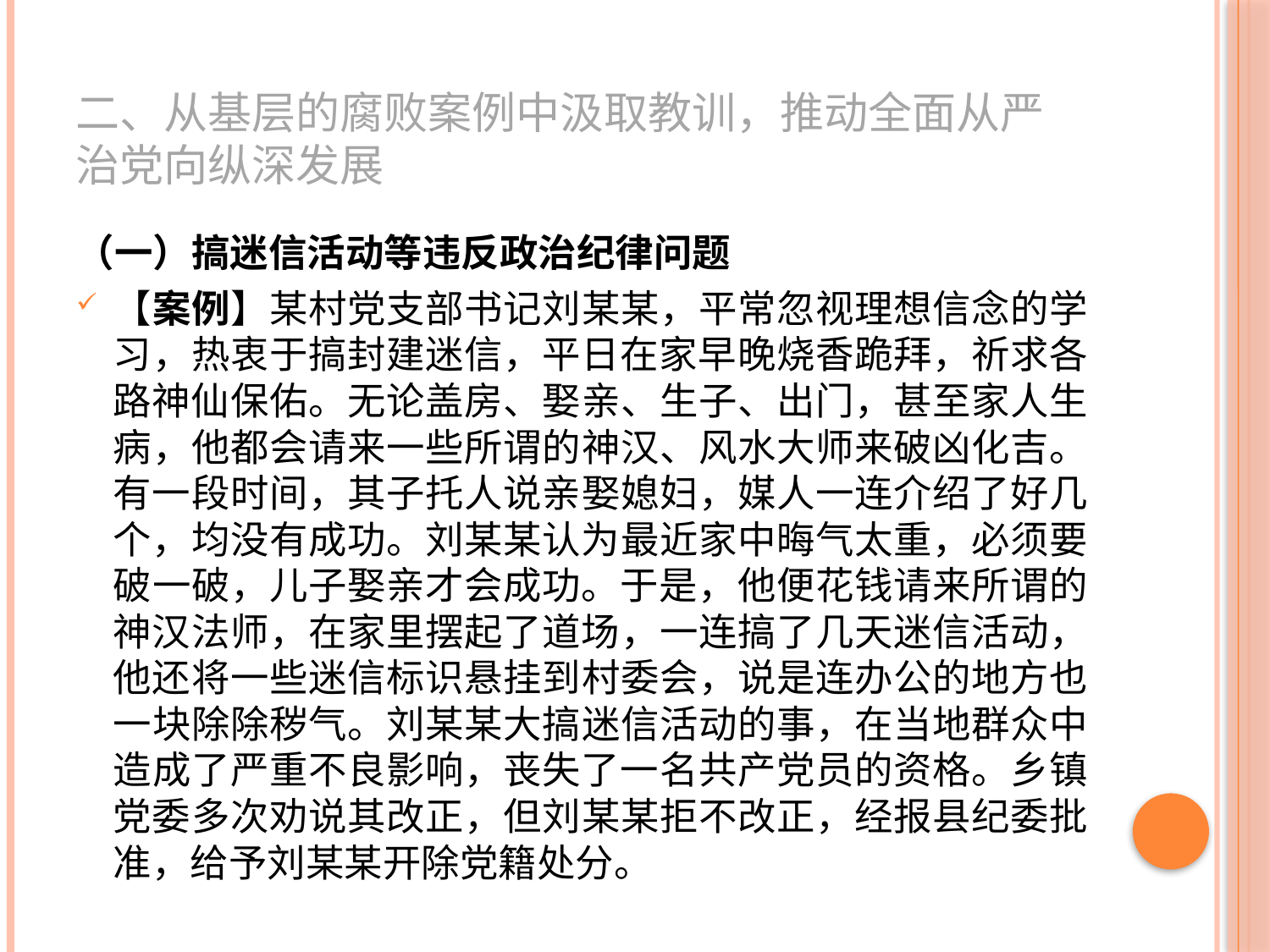

# 二、从基层的腐败案例中汲取教训，推动全面从严治党向纵深发展
（一）搞迷信活动等违反政治纪律问题
【案例】某村党支部书记刘某某，平常忽视理想信念的学习，热衷于搞封建迷信，平日在家早晚烧香跪拜，祈求各路神仙保佑。无论盖房、娶亲、生子、出门，甚至家人生病，他都会请来一些所谓的神汉、风水大师来破凶化吉。有一段时间，其子托人说亲娶媳妇，媒人一连介绍了好几个，均没有成功。刘某某认为最近家中晦气太重，必须要破一破，儿子娶亲才会成功。于是，他便花钱请来所谓的神汉法师，在家里摆起了道场，一连搞了几天迷信活动，他还将一些迷信标识悬挂到村委会，说是连办公的地方也一块除除秽气。刘某某大搞迷信活动的事，在当地群众中造成了严重不良影响，丧失了一名共产党员的资格。乡镇党委多次劝说其改正，但刘某某拒不改正，经报县纪委批准，给予刘某某开除党籍处分。